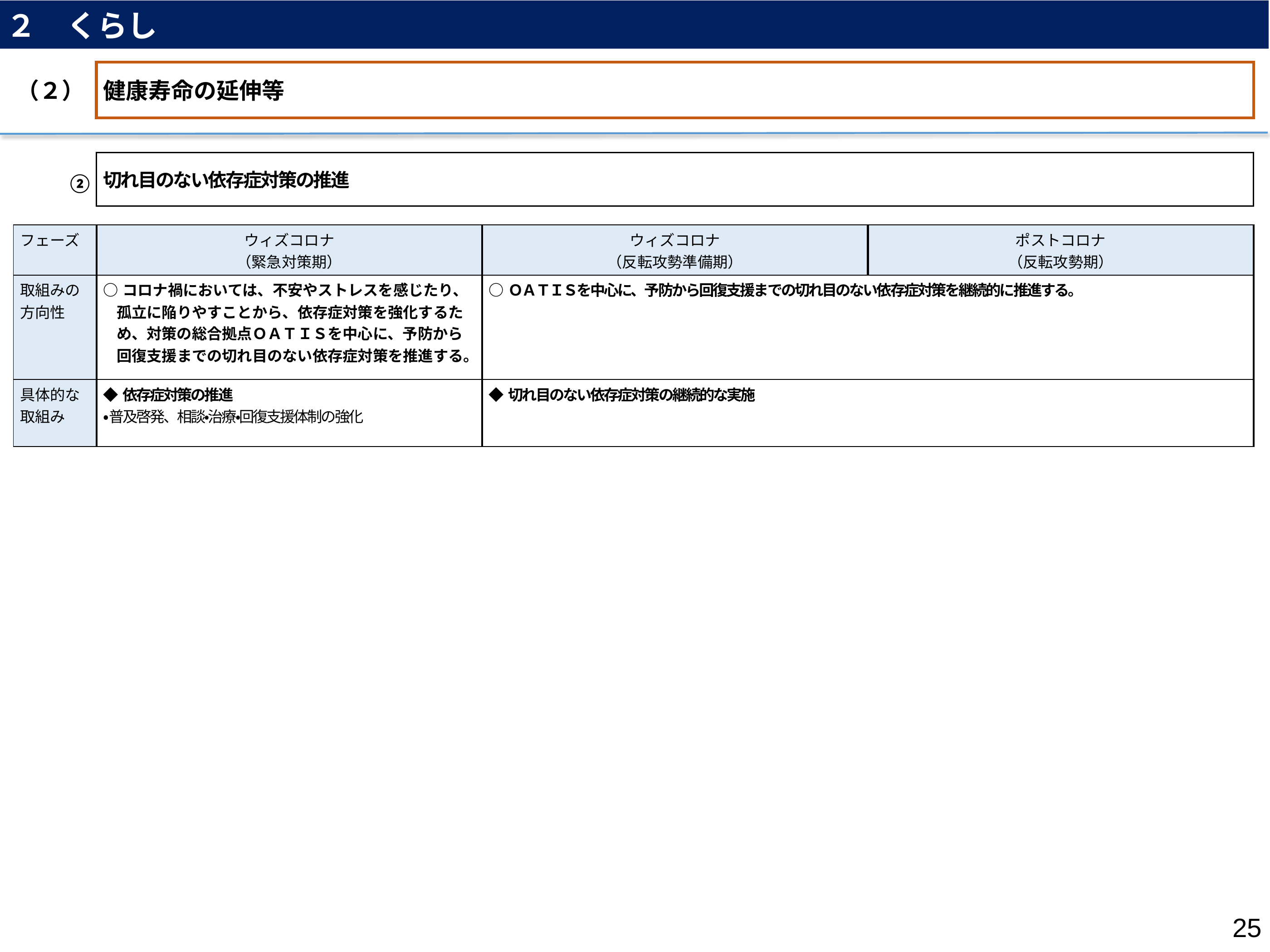

２　くらし
（２）
健康寿命の延伸等
切れ目のない依存症対策の推進
②
| フェーズ | ウィズコロナ （緊急対策期） | ウィズコロナ （反転攻勢準備期） | ポストコロナ （反転攻勢期） |
| --- | --- | --- | --- |
| 取組みの 方向性 | ○コロナ禍においては、不安やストレスを感じたり、孤立に陥りやすことから、依存症対策を強化するため、対策の総合拠点ＯＡＴＩＳを中心に、予防から回復支援までの切れ目のない依存症対策を推進する。 | ○ＯＡＴＩＳを中心に、予防から回復支援までの切れ目のない依存症対策を継続的に推進する。 |  |
| 具体的な 取組み | ◆依存症対策の推進 ・普及啓発、相談・治療・回復支援体制の強化 | ◆切れ目のない依存症対策の継続的な実施 |  |
25